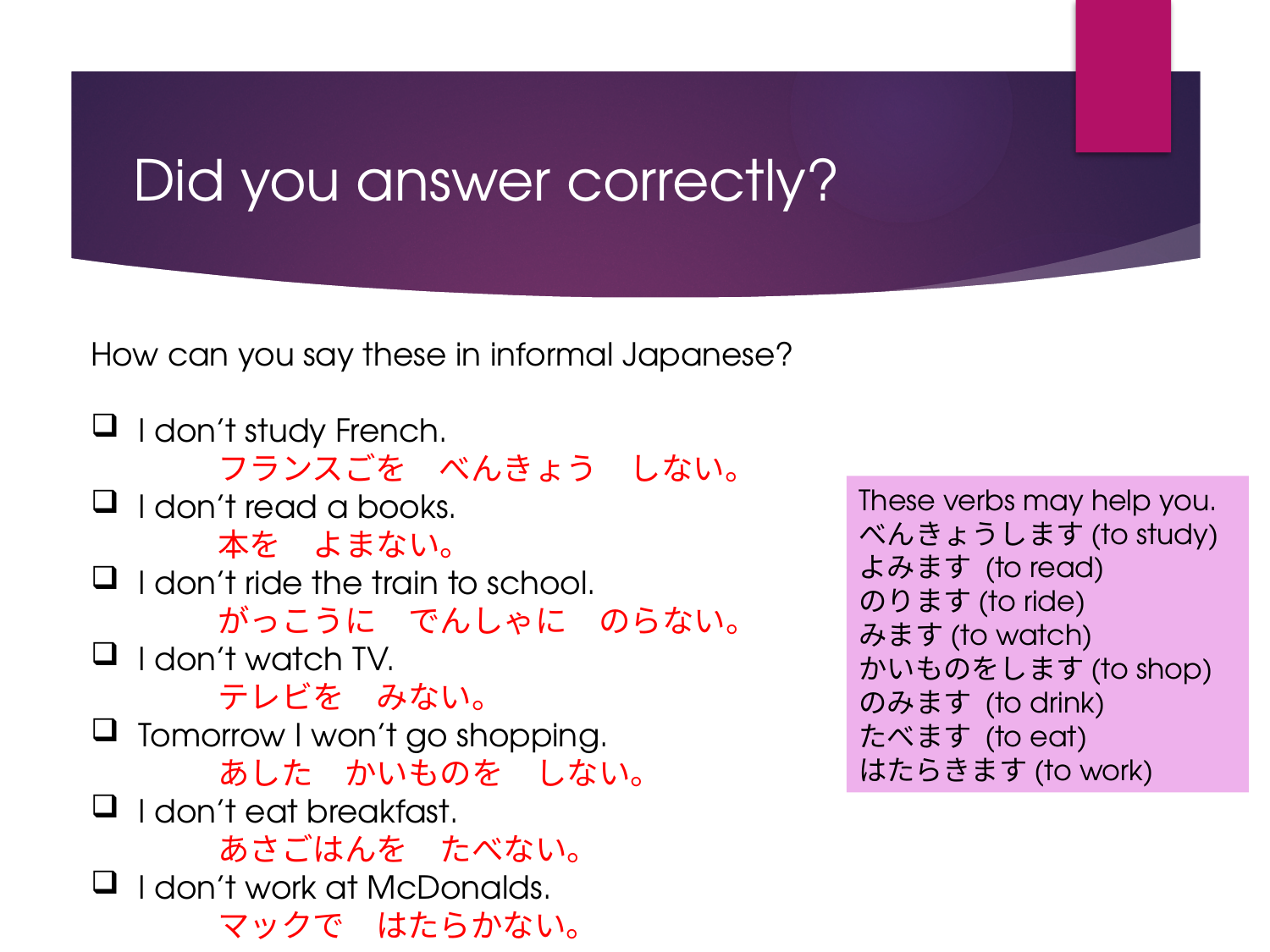

# Did you answer correctly?
How can you say these in informal Japanese?

I don’t study French.
	フランスごを　べんきょう　しない。
I don’t read a books.
	本を　よまない。
I don’t ride the train to school.
	がっこうに　でんしゃに　のらない。
I don’t watch TV.
	テレビを　みない。
Tomorrow I won’t go shopping.
	あした　かいものを　しない。
I don’t eat breakfast.
	あさごはんを　たべない。
I don’t work at McDonalds.
	マックで　はたらかない。

These verbs may help you.
べんきょうします(to study)
よみます (to read)
のります(to ride)
みます(to watch)
かいものをします(to shop)
のみます (to drink)
たべます (to eat)
はたらきます(to work)